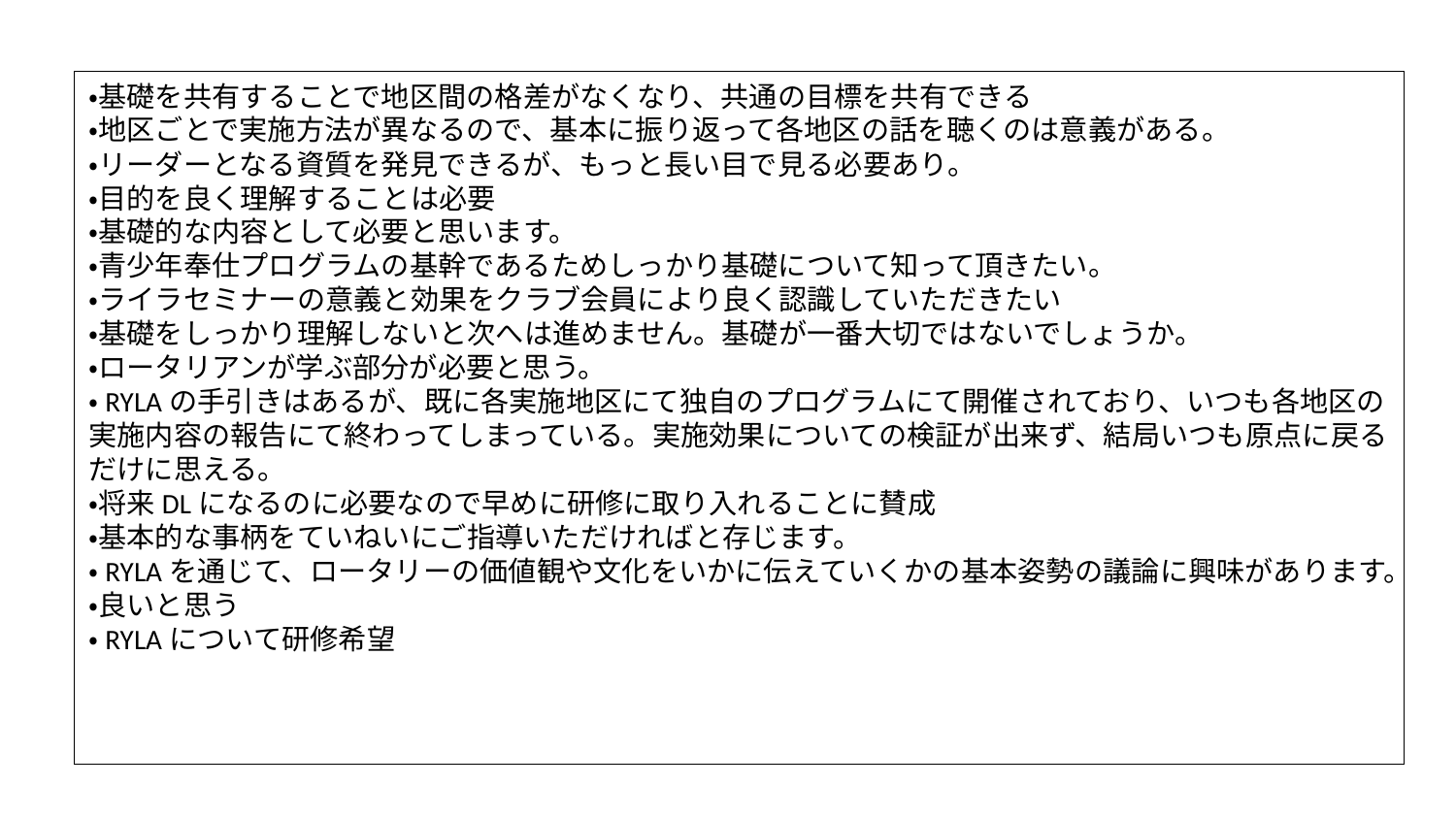

・基礎を共有することで地区間の格差がなくなり、共通の目標を共有できる
・地区ごとで実施方法が異なるので、基本に振り返って各地区の話を聴くのは意義がある。
・リーダーとなる資質を発見できるが、もっと長い目で見る必要あり。
・目的を良く理解することは必要
・基礎的な内容として必要と思います。
・青少年奉仕プログラムの基幹であるためしっかり基礎について知って頂きたい。
・ライラセミナーの意義と効果をクラブ会員により良く認識していただきたい
・基礎をしっかり理解しないと次へは進めません。基礎が一番大切ではないでしょうか。
・ロータリアンが学ぶ部分が必要と思う。
・RYLAの手引きはあるが、既に各実施地区にて独自のプログラムにて開催されており、いつも各地区の実施内容の報告にて終わってしまっている。実施効果についての検証が出来ず、結局いつも原点に戻るだけに思える。
・将来DLになるのに必要なので早めに研修に取り入れることに賛成
・基本的な事柄をていねいにご指導いただければと存じます。
・RYLAを通じて、ロータリーの価値観や文化をいかに伝えていくかの基本姿勢の議論に興味があります。
・良いと思う
・RYLAについて研修希望